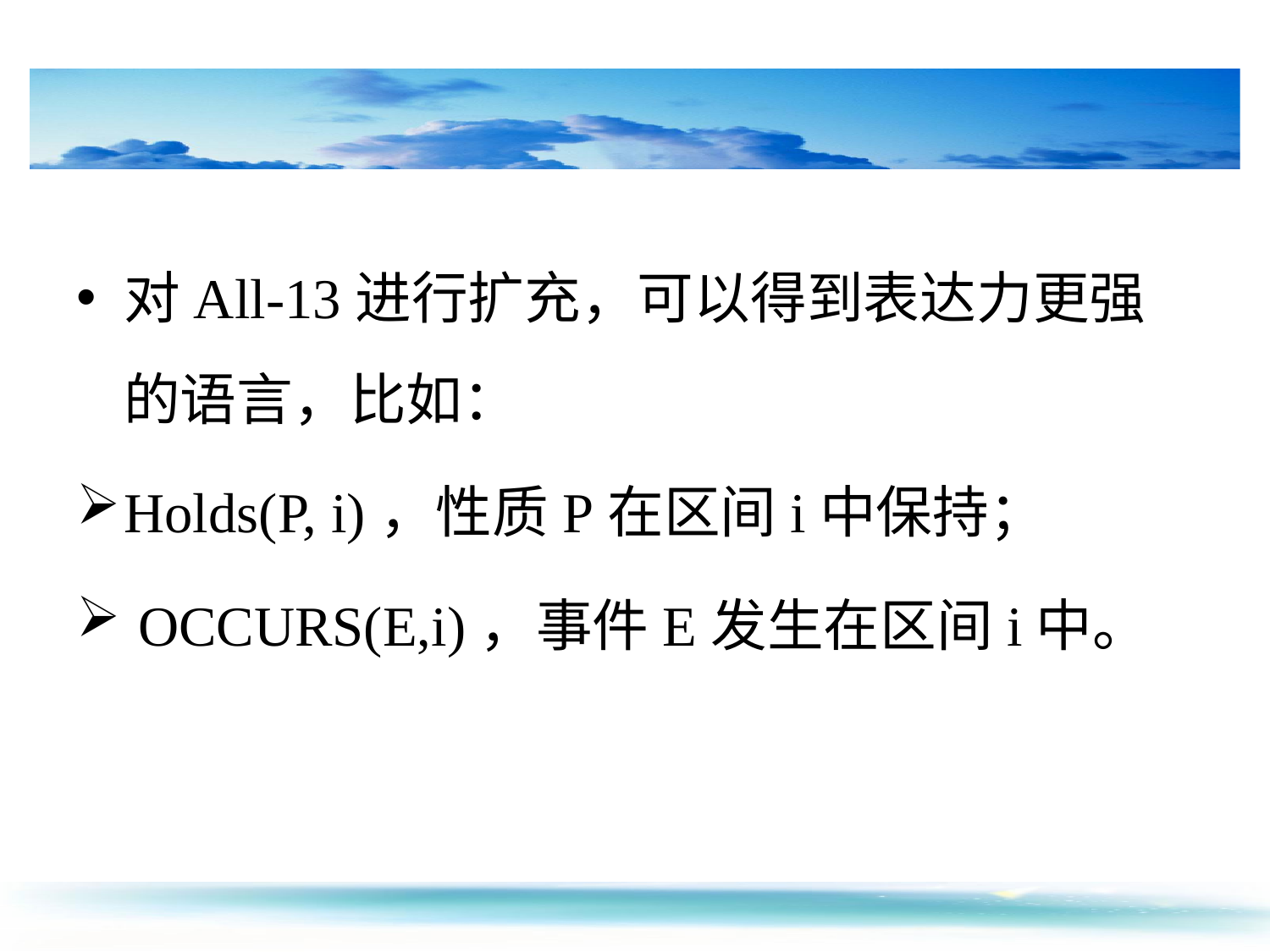

对All-13进行扩充，可以得到表达力更强的语言，比如：
Holds(P, i)，性质P在区间i中保持；
 OCCURS(E,i)，事件E发生在区间i中。